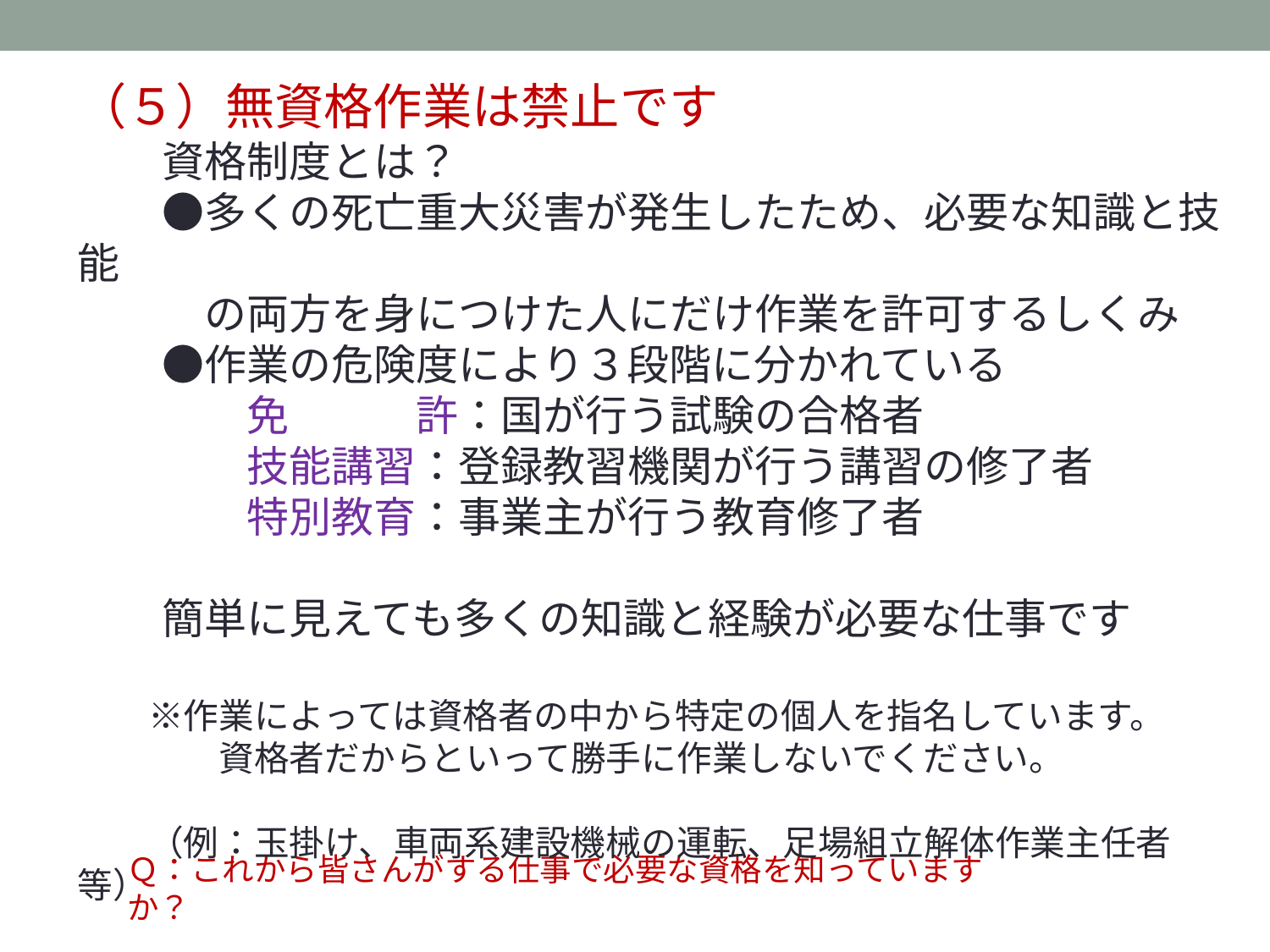

（５）無資格作業は禁止です
　　資格制度とは？
　　●多くの死亡重大災害が発生したため、必要な知識と技能
　　　の両方を身につけた人にだけ作業を許可するしくみ
　　●作業の危険度により３段階に分かれている
　　　　免　　　許：国が行う試験の合格者
　　　　技能講習：登録教習機関が行う講習の修了者
　　　　特別教育：事業主が行う教育修了者

　　簡単に見えても多くの知識と経験が必要な仕事です

　　※作業によっては資格者の中から特定の個人を指名しています。
　　　　資格者だからといって勝手に作業しないでください。

　　（例：玉掛け、車両系建設機械の運転、足場組立解体作業主任者等）
Ｑ：これから皆さんがする仕事で必要な資格を知っていますか？